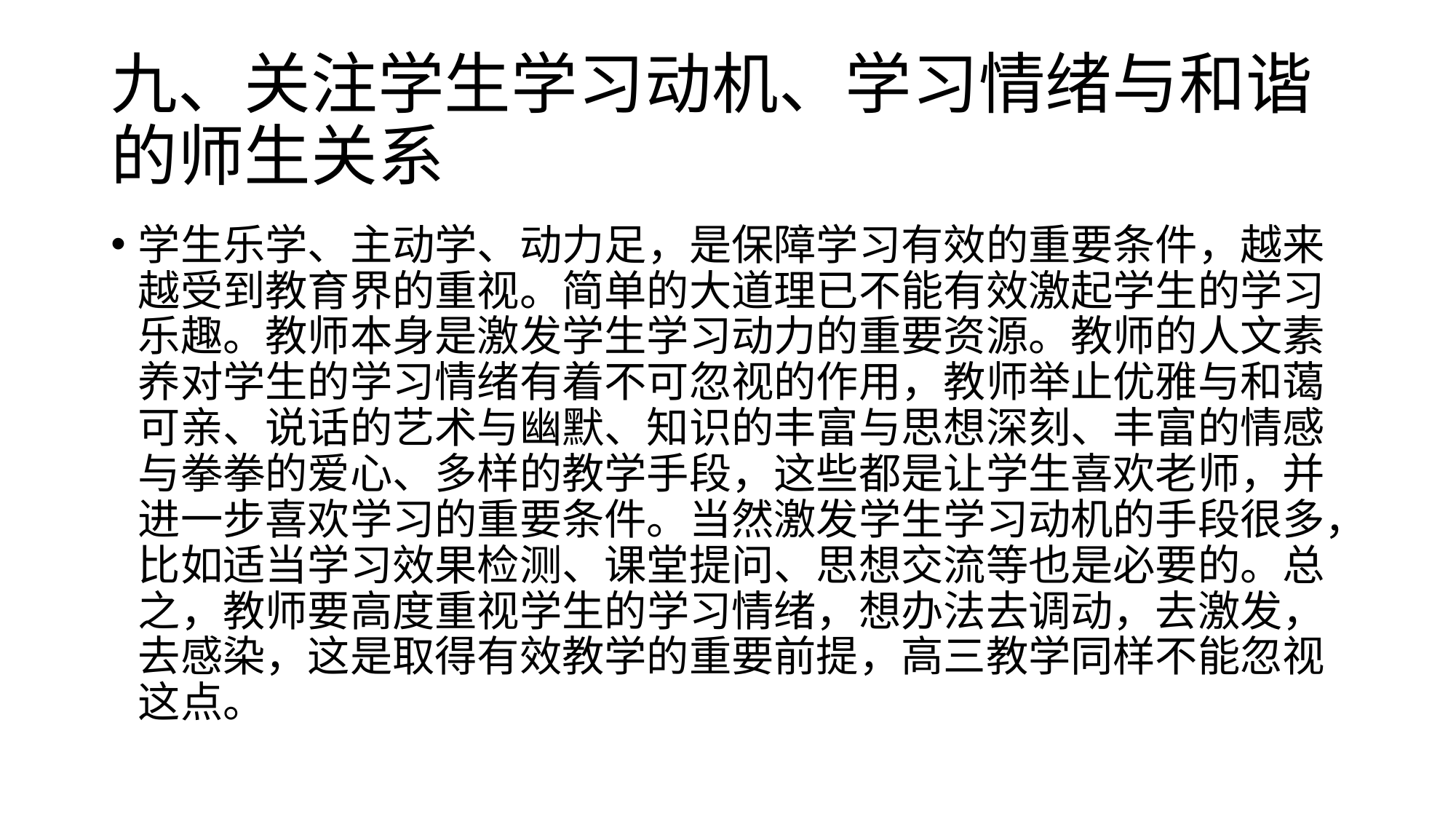

# 九、关注学生学习动机、学习情绪与和谐的师生关系
学生乐学、主动学、动力足，是保障学习有效的重要条件，越来越受到教育界的重视。简单的大道理已不能有效激起学生的学习乐趣。教师本身是激发学生学习动力的重要资源。教师的人文素养对学生的学习情绪有着不可忽视的作用，教师举止优雅与和蔼可亲、说话的艺术与幽默、知识的丰富与思想深刻、丰富的情感与拳拳的爱心、多样的教学手段，这些都是让学生喜欢老师，并进一步喜欢学习的重要条件。当然激发学生学习动机的手段很多，比如适当学习效果检测、课堂提问、思想交流等也是必要的。总之，教师要高度重视学生的学习情绪，想办法去调动，去激发，去感染，这是取得有效教学的重要前提，高三教学同样不能忽视这点。